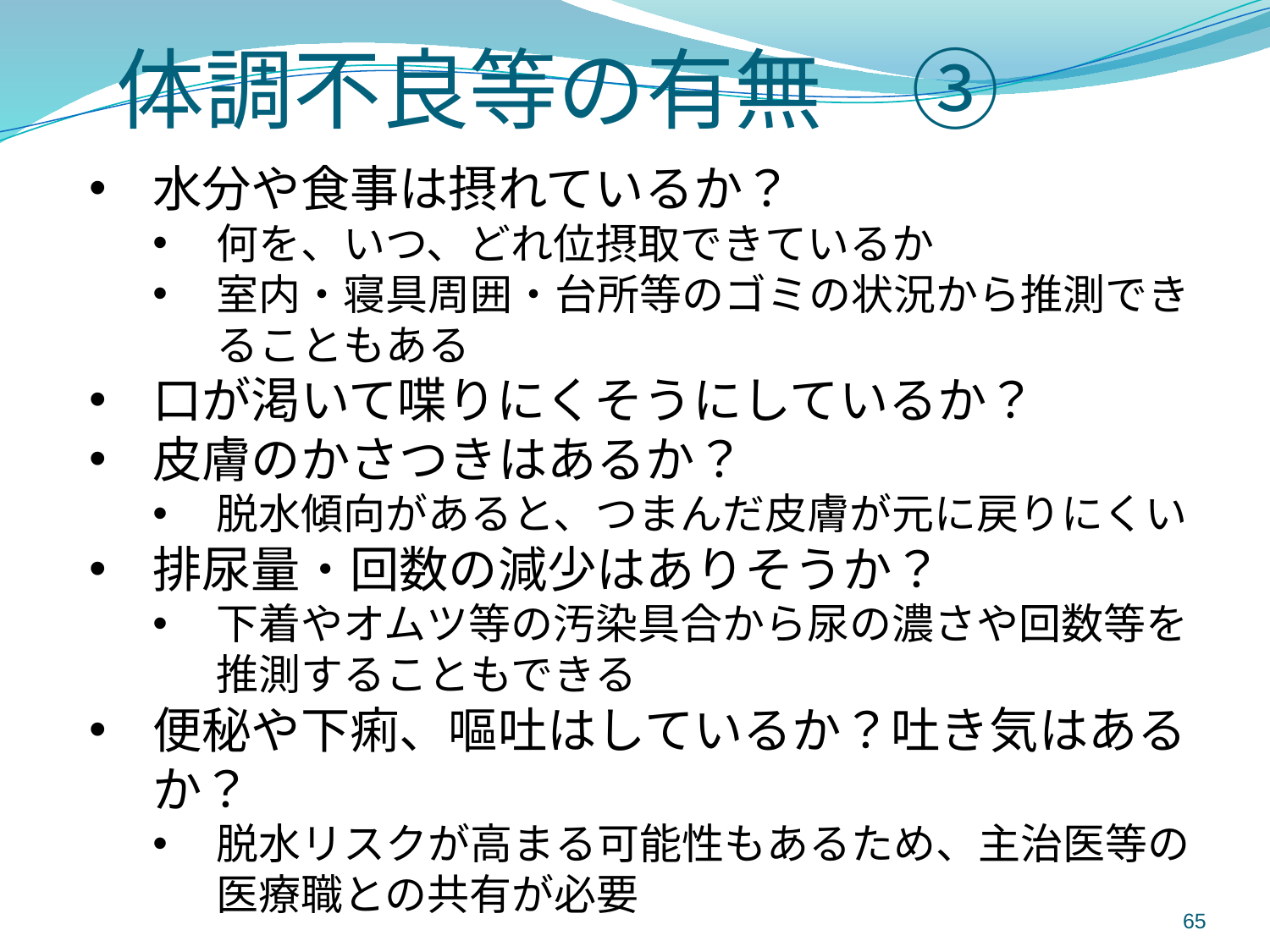

体調不良等の有無　③
水分や食事は摂れているか？
何を、いつ、どれ位摂取できているか
室内・寝具周囲・台所等のゴミの状況から推測できることもある
口が渇いて喋りにくそうにしているか？
皮膚のかさつきはあるか？
脱水傾向があると、つまんだ皮膚が元に戻りにくい
排尿量・回数の減少はありそうか？
下着やオムツ等の汚染具合から尿の濃さや回数等を推測することもできる
便秘や下痢、嘔吐はしているか？吐き気はあるか？
脱水リスクが高まる可能性もあるため、主治医等の医療職との共有が必要
65